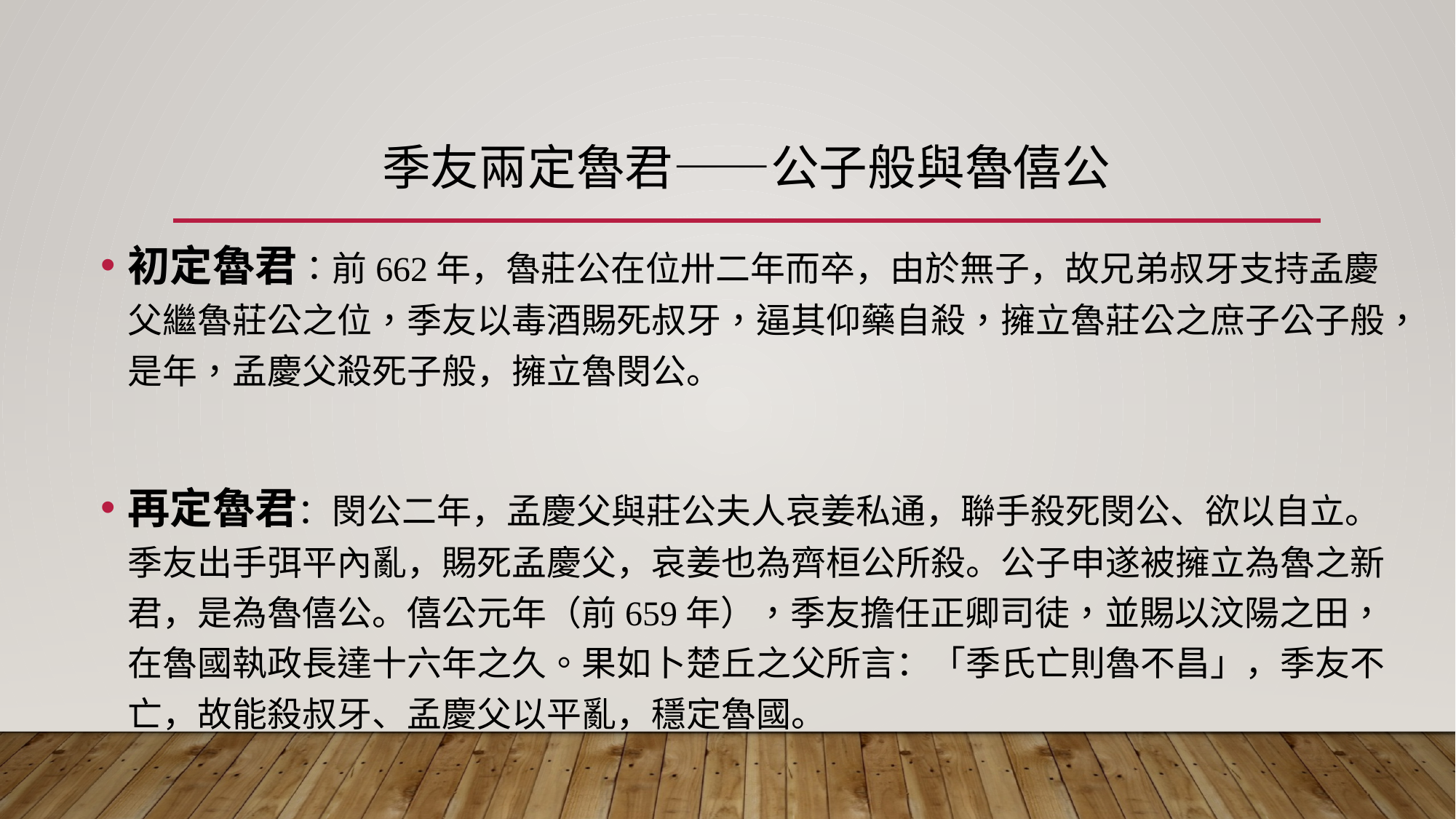

# 季友兩定魯君——公子般與魯僖公
初定魯君：前662年，魯莊公在位卅二年而卒，由於無子，故兄弟叔牙支持孟慶父繼魯莊公之位，季友以毒酒賜死叔牙，逼其仰藥自殺，擁立魯莊公之庶子公子般，是年，孟慶父殺死子般，擁立魯閔公。

再定魯君：閔公二年，孟慶父與莊公夫人哀姜私通，聯手殺死閔公、欲以自立。季友出手弭平內亂，賜死孟慶父，哀姜也為齊桓公所殺。公子申遂被擁立為魯之新君，是為魯僖公。僖公元年（前659年），季友擔任正卿司徒，並賜以汶陽之田，在魯國執政長達十六年之久。果如卜楚丘之父所言：「季氏亡則魯不昌」，季友不亡，故能殺叔牙、孟慶父以平亂，穩定魯國。